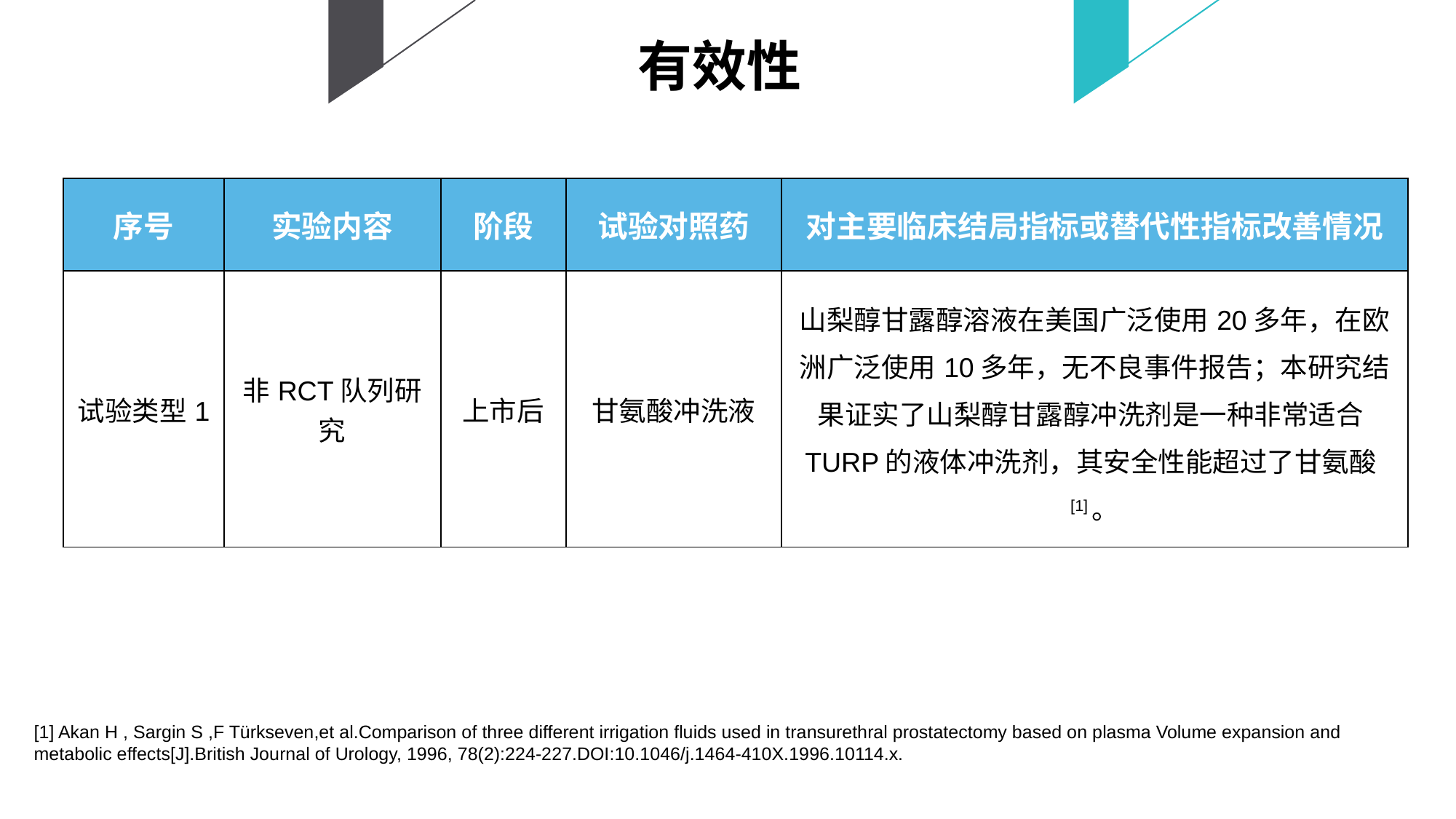

有效性
| 序号 | 实验内容 | 阶段 | 试验对照药 | 对主要临床结局指标或替代性指标改善情况 |
| --- | --- | --- | --- | --- |
| 试验类型1 | 非RCT队列研究 | 上市后 | 甘氨酸冲洗液 | 山梨醇甘露醇溶液在美国广泛使用20多年，在欧洲广泛使用10多年，无不良事件报告；本研究结果证实了山梨醇甘露醇冲洗剂是一种非常适合TURP的液体冲洗剂，其安全性能超过了甘氨酸[1]。 |
[1] Akan H , Sargin S ,F Türkseven,et al.Comparison of three different irrigation fluids used in transurethral prostatectomy based on plasma Volume expansion and metabolic effects[J].British Journal of Urology, 1996, 78(2):224-227.DOI:10.1046/j.1464-410X.1996.10114.x.